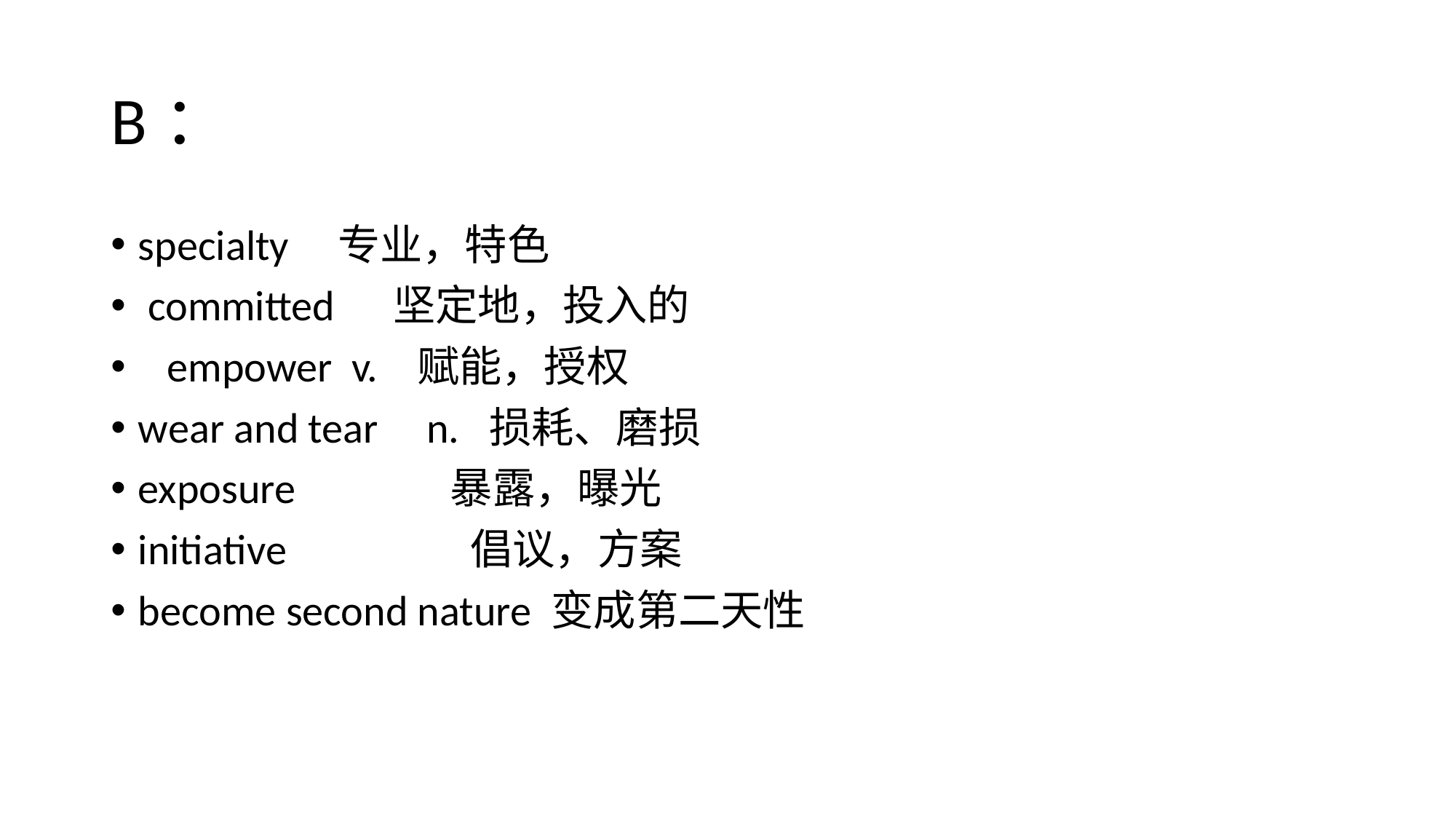

# B：
specialty    专业，特色
 committed     坚定地，投入的
   empower  v.   赋能，授权
wear and tear     n.  损耗、磨损
exposure               暴露，曝光
initiative                  倡议，方案
become second nature 变成第二天性